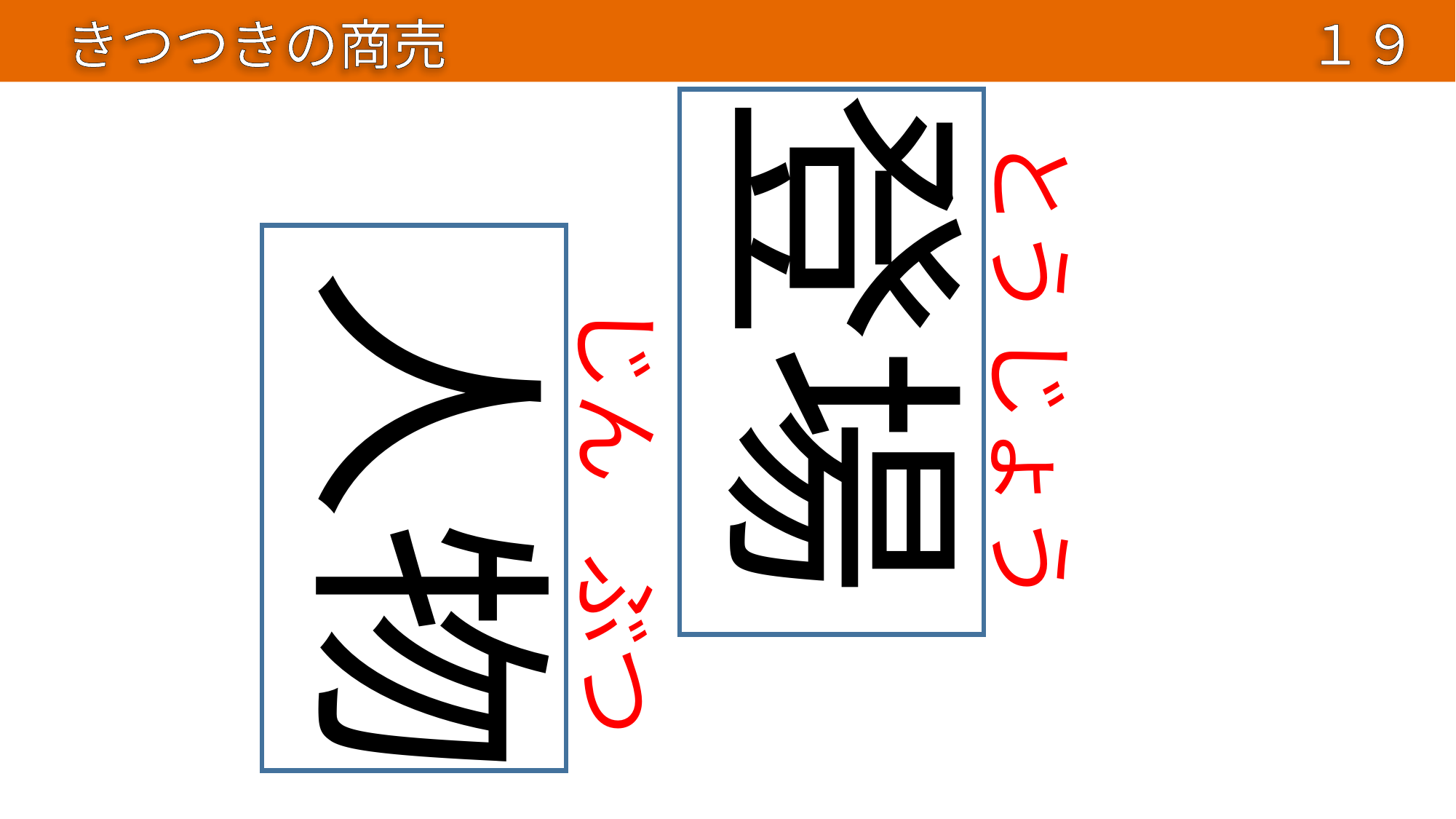

きつつきの商売
１９
登場

とう

人物
じん
じょう
ぶつ